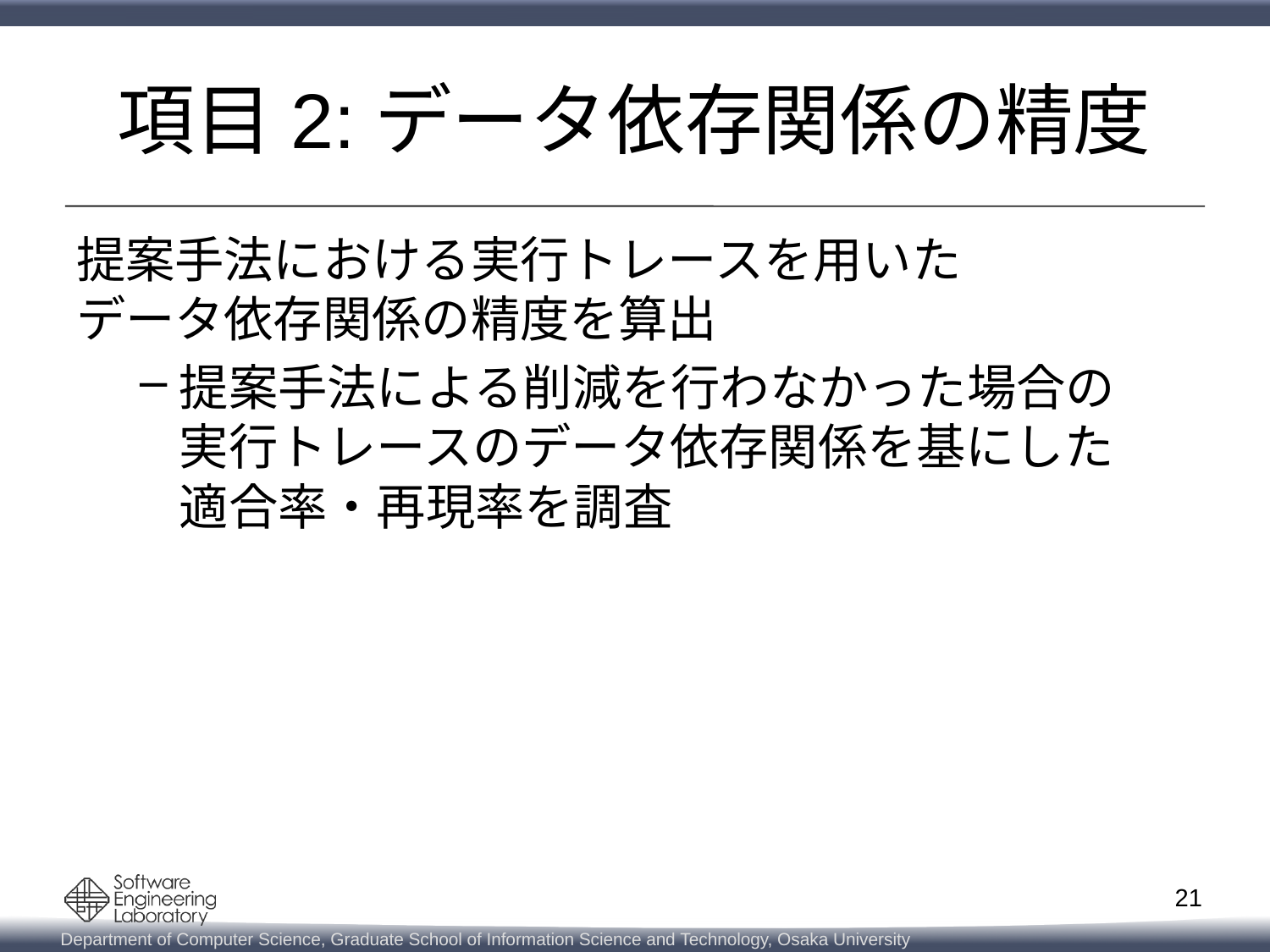

# 項目2:データ依存関係の精度
提案手法における実行トレースを用いた
データ依存関係の精度を算出
提案手法による削減を行わなかった場合の
実行トレースのデータ依存関係を基にした
適合率・再現率を調査
21